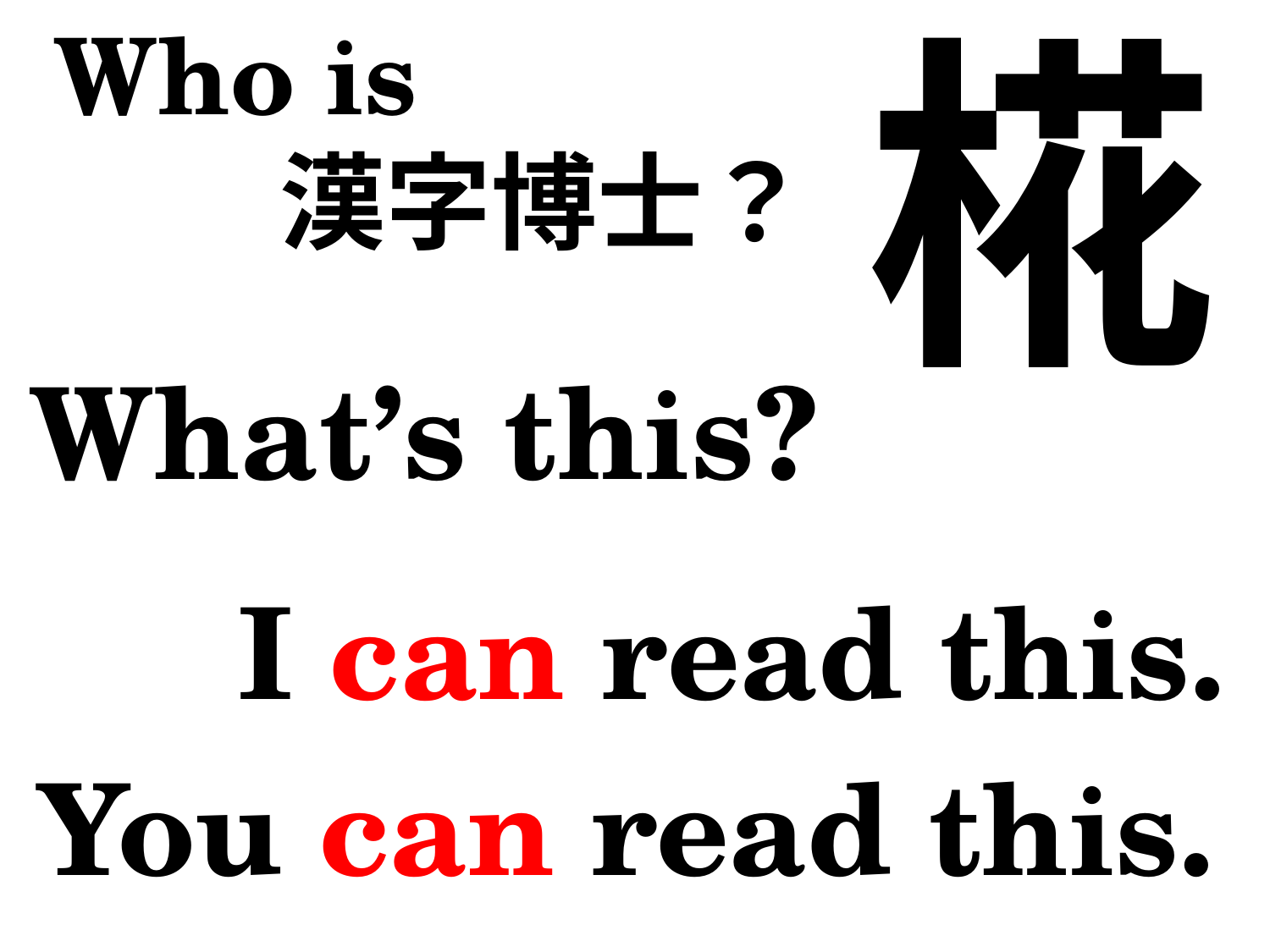

椛
Who is
漢字博士？
What’s this?
I can read this.
You can read this.